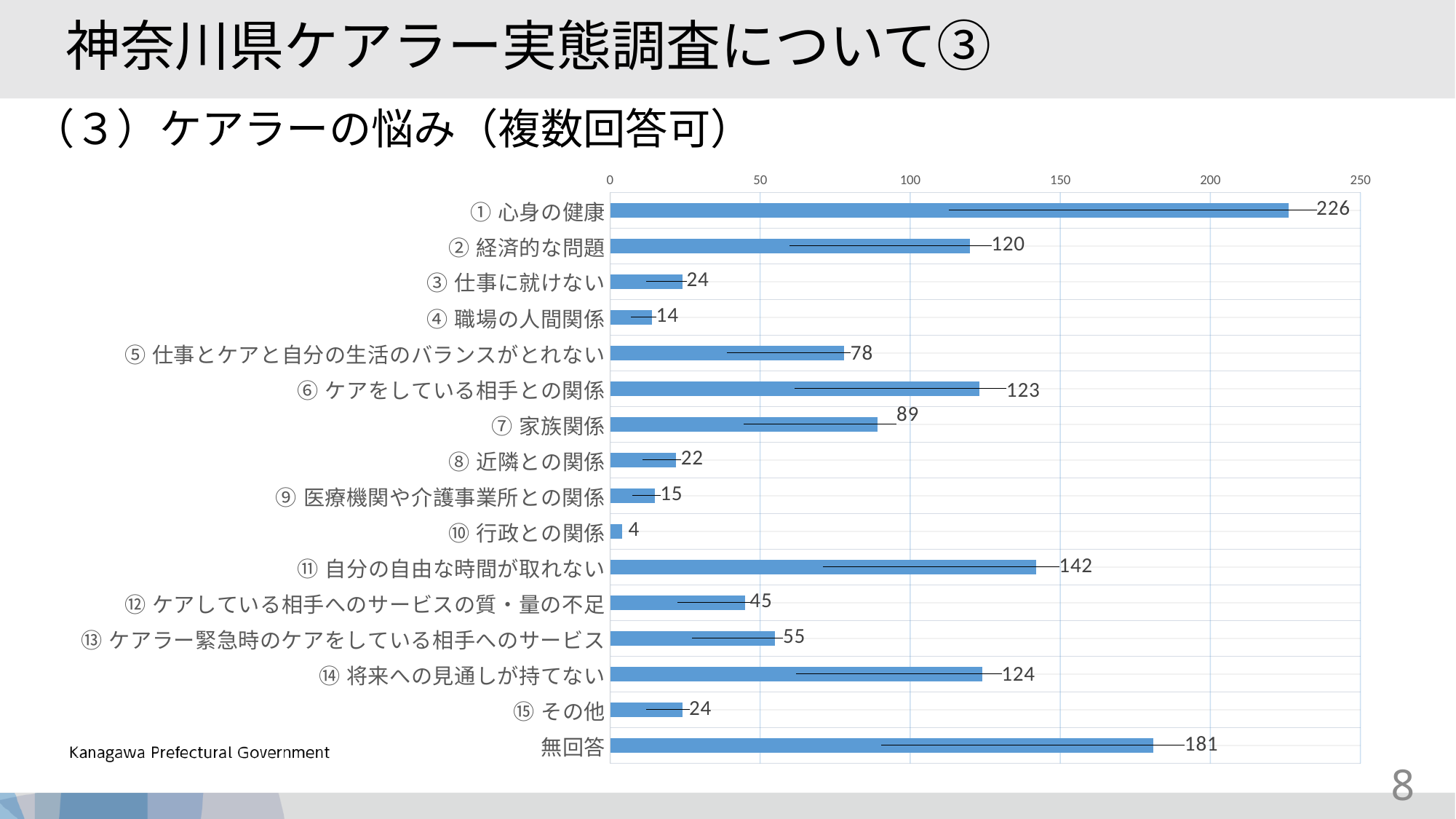

神奈川県ケアラー実態調査について③
（３）ケアラーの悩み（複数回答可）

### Chart

| Category |  |
|---|---|
| ①心身の健康 | 226.0 |
| ②経済的な問題 | 120.0 |
| ③仕事に就けない | 24.0 |
| ④職場の人間関係 | 14.0 |
| ⑤仕事とケアと自分の生活のバランスがとれない | 78.0 |
| ⑥ケアをしている相手との関係 | 123.0 |
| ⑦家族関係 | 89.0 |
| ⑧近隣との関係 | 22.0 |
| ⑨医療機関や介護事業所との関係 | 15.0 |
| ⑩行政との関係 | 4.0 |
| ⑪自分の自由な時間が取れない | 142.0 |
| ⑫ケアしている相手へのサービスの質・量の不足 | 45.0 |
| ⑬ケアラー緊急時のケアをしている相手へのサービス | 55.0 |
| ⑭将来への見通しが持てない | 124.0 |
| ⑮その他 | 24.0 |
| 無回答 | 181.0 |
8